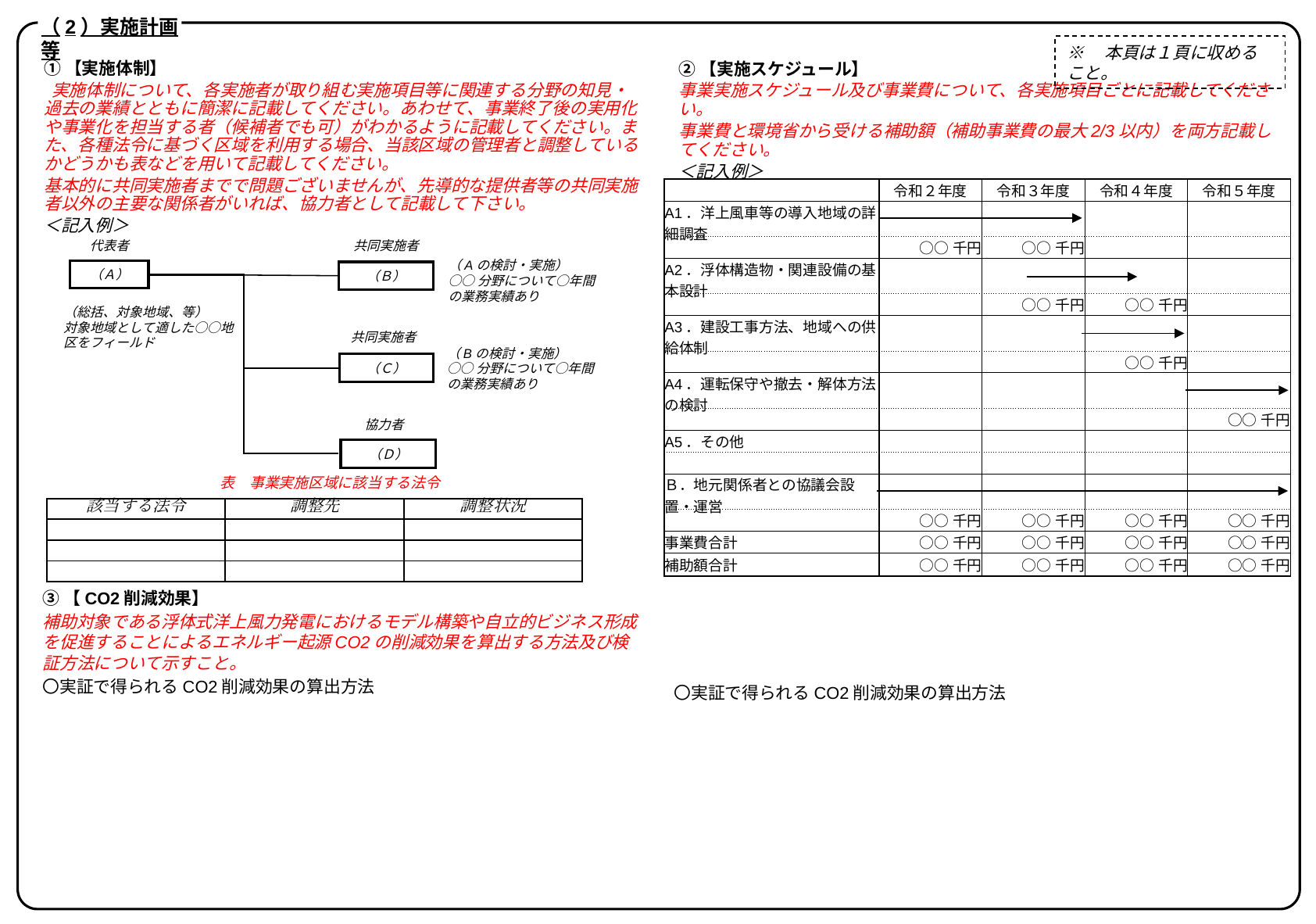

（2）実施計画等

※　本頁は１頁に収めること。
①【実施体制】
 実施体制について、各実施者が取り組む実施項目等に関連する分野の知見・過去の業績とともに簡潔に記載してください。あわせて、事業終了後の実用化や事業化を担当する者（候補者でも可）がわかるように記載してください。また、各種法令に基づく区域を利用する場合、当該区域の管理者と調整しているかどうかも表などを用いて記載してください。
基本的に共同実施者までで問題ございませんが、先導的な提供者等の共同実施者以外の主要な関係者がいれば、協力者として記載して下さい。
＜記入例＞

②【実施スケジュール】
事業実施スケジュール及び事業費について、各実施項目ごとに記載してください。
事業費と環境省から受ける補助額（補助事業費の最大2/3以内）を両方記載してください。
＜記入例＞

|  | 令和２年度 | 令和３年度 | 令和４年度 | 令和５年度 |
| --- | --- | --- | --- | --- |
| A1．洋上風車等の導入地域の詳細調査 |  |  |  |  |
|  | ○○千円 | ○○千円 |  |  |
| A2．浮体構造物・関連設備の基本設計 |  |  |  |  |
|  |  | ○○千円 | ○○千円 |  |
| A3．建設工事方法、地域への供給体制 |  |  |  |  |
|  |  |  | ○○千円 |  |
| A4．運転保守や撤去・解体方法の検討 |  |  |  |  |
|  |  |  |  | ○○千円 |
| A5．その他 |  |  |  |  |
|  |  |  |  |  |
| Ｂ．地元関係者との協議会設置・運営 |  |  |  |  |
|  | ○○千円 | ○○千円 | ○○千円 | ○○千円 |
| 事業費合計 | ○○千円 | ○○千円 | ○○千円 | ○○千円 |
| 補助額合計 | ○○千円 | ○○千円 | ○○千円 | ○○千円 |

代表者
共同実施者
（Aの検討・実施）
○○分野について○年間の業務実績あり
（Ａ）
（Ｂ）

（総括、対象地域、等）
対象地域として適した○○地区をフィールド
共同実施者
（Bの検討・実施）
○○分野について○年間の業務実績あり
（Ｃ）
協力者
（Ｄ）
表　事業実施区域に該当する法令
| 該当する法令 | 調整先 | 調整状況 |
| --- | --- | --- |
|  |  |  |
|  |  |  |
|  |  |  |
③【CO2削減効果】
補助対象である浮体式洋上風力発電におけるモデル構築や自立的ビジネス形成を促進することによるエネルギー起源CO2の削減効果を算出する方法及び検証方法について示すこと。
〇実証で得られるCO2削減効果の算出方法

〇実証で得られるCO2削減効果の算出方法